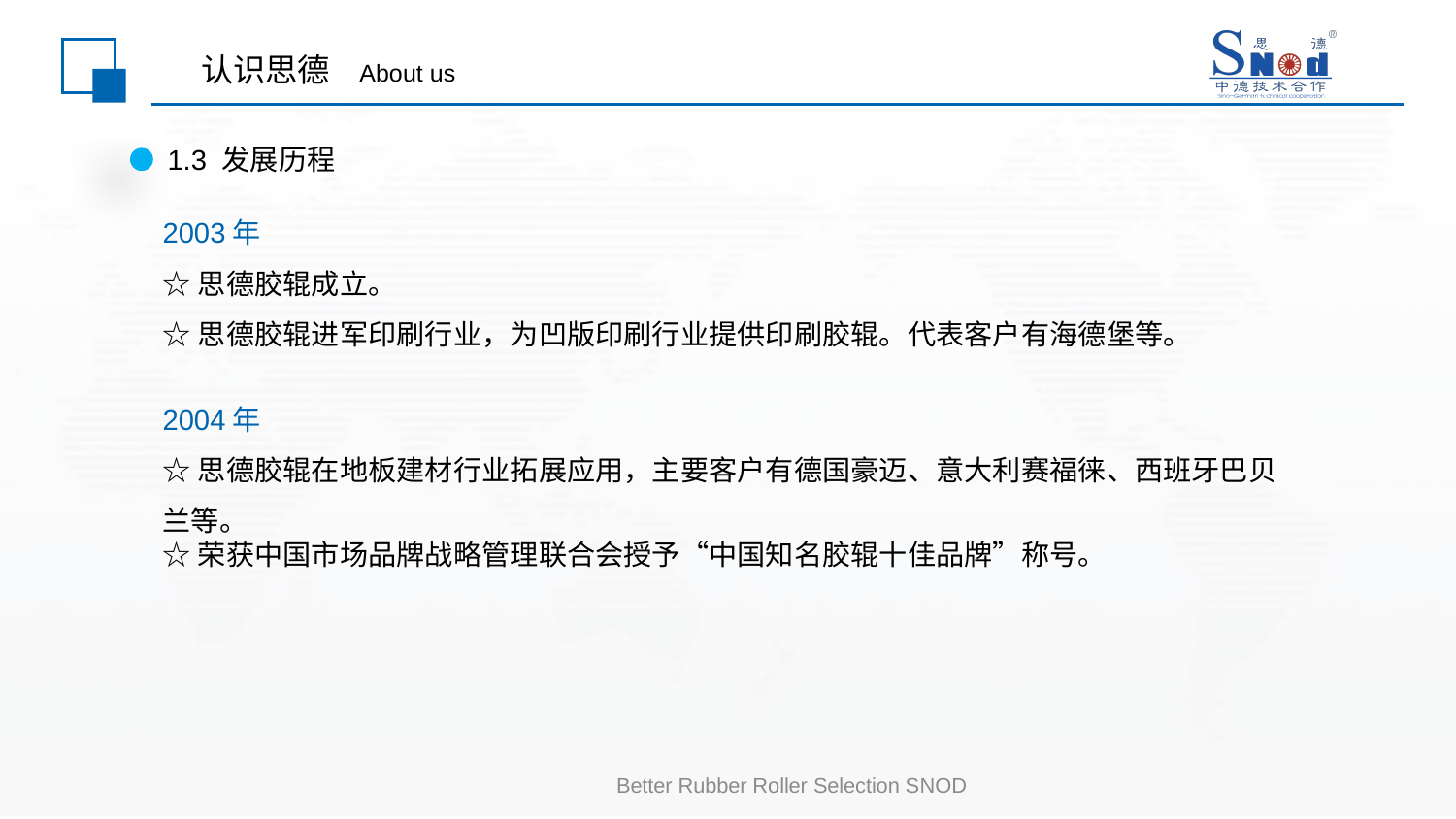

# 认识思德   About us
1.3 发展历程

2003年
☆思德胶辊成立。
☆思德胶辊进军印刷行业，为凹版印刷行业提供印刷胶辊。代表客户有海德堡等。

2004年
☆思德胶辊在地板建材行业拓展应用，主要客户有德国豪迈、意大利赛福徕、西班牙巴贝兰等。
☆荣获中国市场品牌战略管理联合会授予“中国知名胶辊十佳品牌”称号。

​

14
Better Rubber Roller Selection SNOD